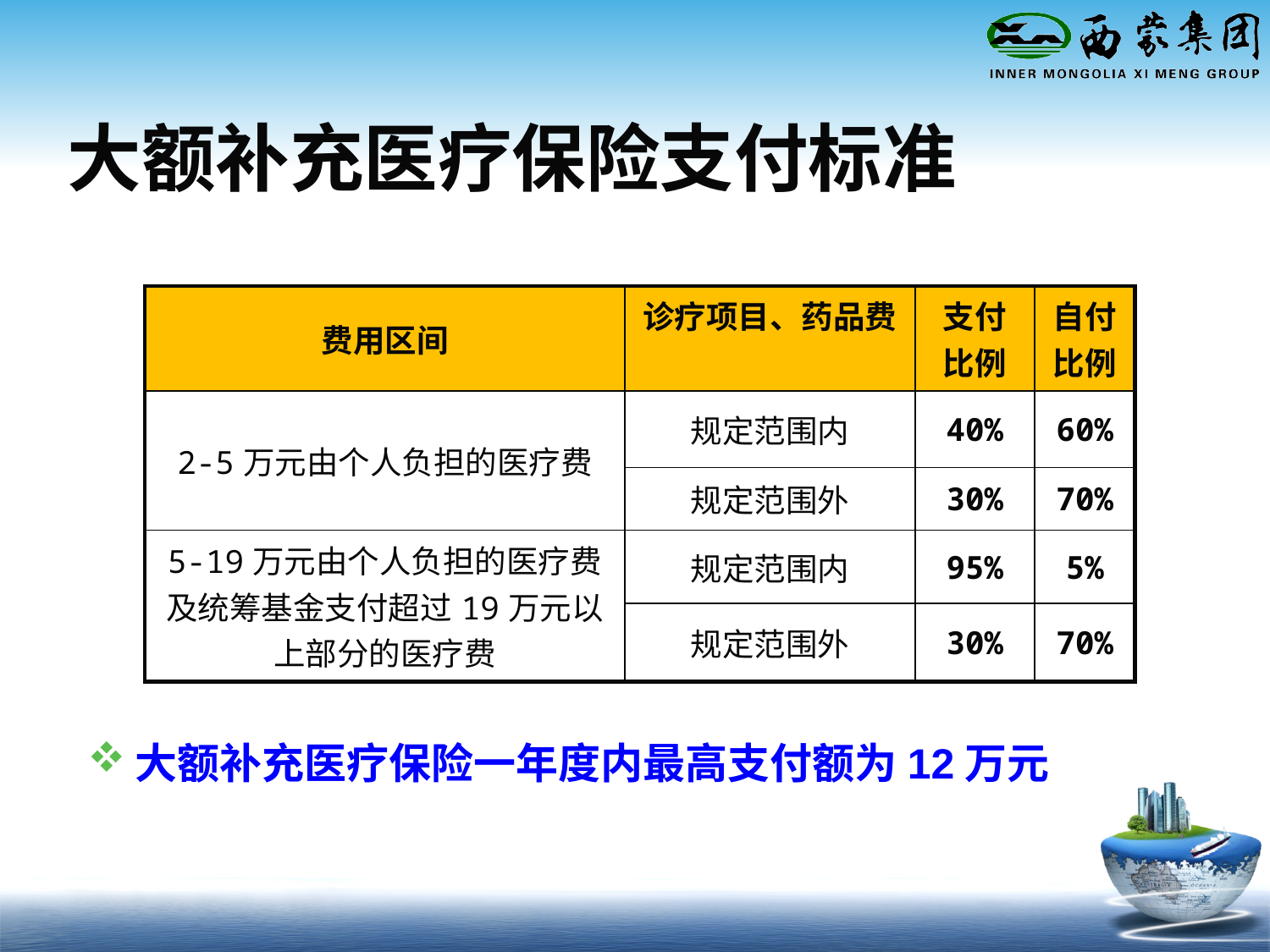

大额补充医疗保险支付标准
| 费用区间 | 诊疗项目、药品费 | 支付比例 | 自付比例 |
| --- | --- | --- | --- |
| 2-5万元由个人负担的医疗费 | 规定范围内 | 40% | 60% |
|  | 规定范围外 | 30% | 70% |
| 5-19万元由个人负担的医疗费及统筹基金支付超过19万元以上部分的医疗费 | 规定范围内 | 95% | 5% |
|  | 规定范围外 | 30% | 70% |
大额补充医疗保险一年度内最高支付额为12万元